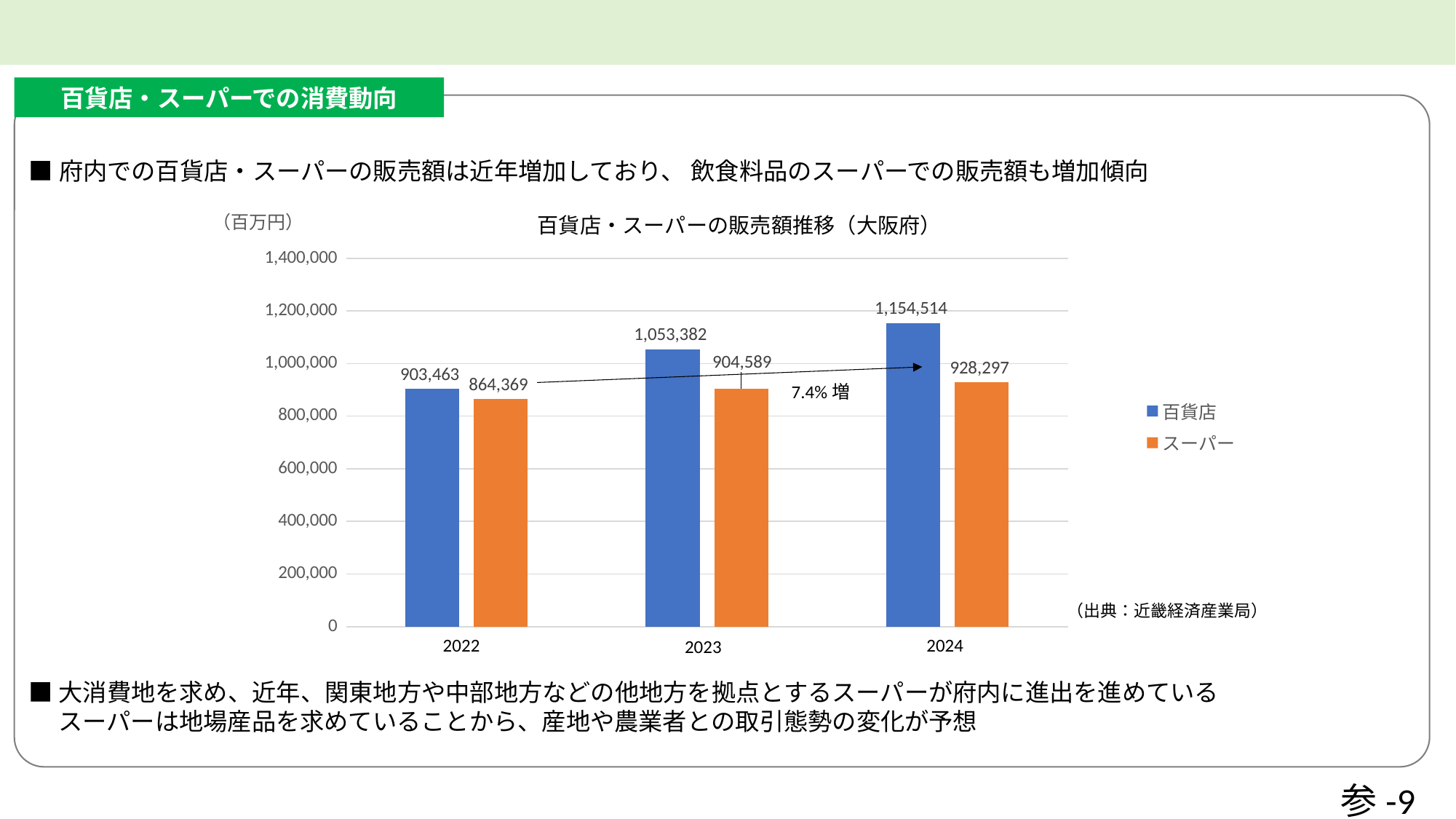

百貨店・スーパーでの消費動向

■府内での百貨店・スーパーの販売額は近年増加しており、 飲食料品のスーパーでの販売額も増加傾向

### Chart

| Category | 百貨店 | スーパー |
|---|---|---|
百貨店・スーパーの販売額推移（大阪府）
7.4%増
（出典：近畿経済産業局）
2024
2022
2023
■大消費地を求め、近年、関東地方や中部地方などの他地方を拠点とするスーパーが府内に進出を進めている
　 スーパーは地場産品を求めていることから、産地や農業者との取引態勢の変化が予想
参-9